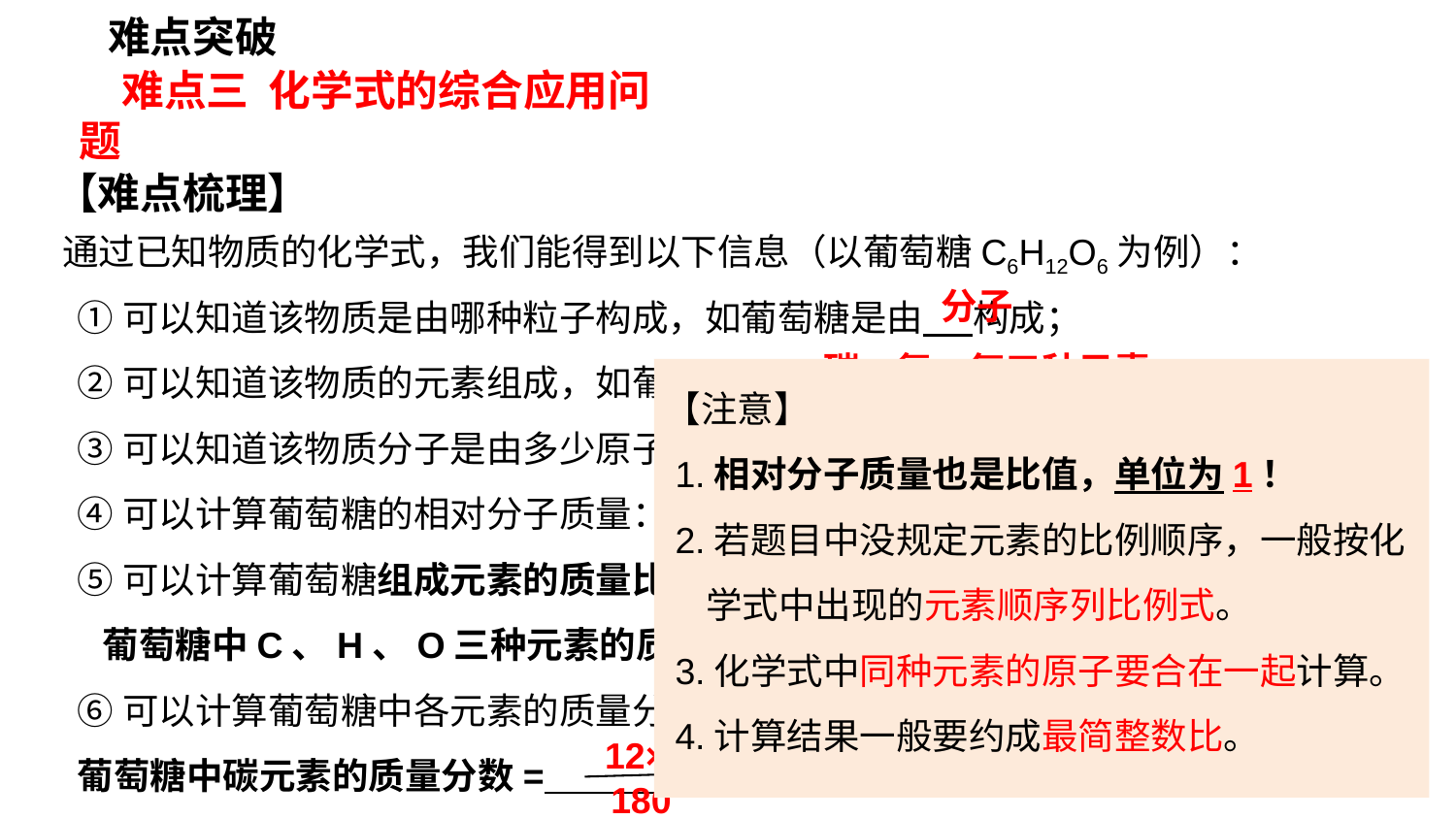

难点突破
难点三  化学式的综合应用问题
【难点梳理】
通过已知物质的化学式，我们能得到以下信息（以葡萄糖C6H12O6为例）：
①可以知道该物质是由哪种粒子构成，如葡萄糖是由      构成；
②可以知道该物质的元素组成，如葡萄糖是由                     组成的
③可以知道该物质分子是由多少原子构成，如1个葡萄糖分子中含有    个原子
④可以计算葡萄糖的相对分子质量：                            ；
⑤可以计算葡萄糖组成元素的质量比：
  葡萄糖中C、H、O三种元素的质量比=                              ；
⑥可以计算葡萄糖中各元素的质量分数：
葡萄糖中碳元素的质量分数=                                   。
分子
碳、氢、氧三种元素
【注意】
 1.相对分子质量也是比值，单位为1！
 2.若题目中没规定元素的比例顺序，一般按化学式中出现的元素顺序列比例式。
 3.化学式中同种元素的原子要合在一起计算。
 4.计算结果一般要约成最简整数比。
24
12×6+1×12+16×6=180
12×6：1×12：16×6=6：1：8
12×6
×100%=40%
180